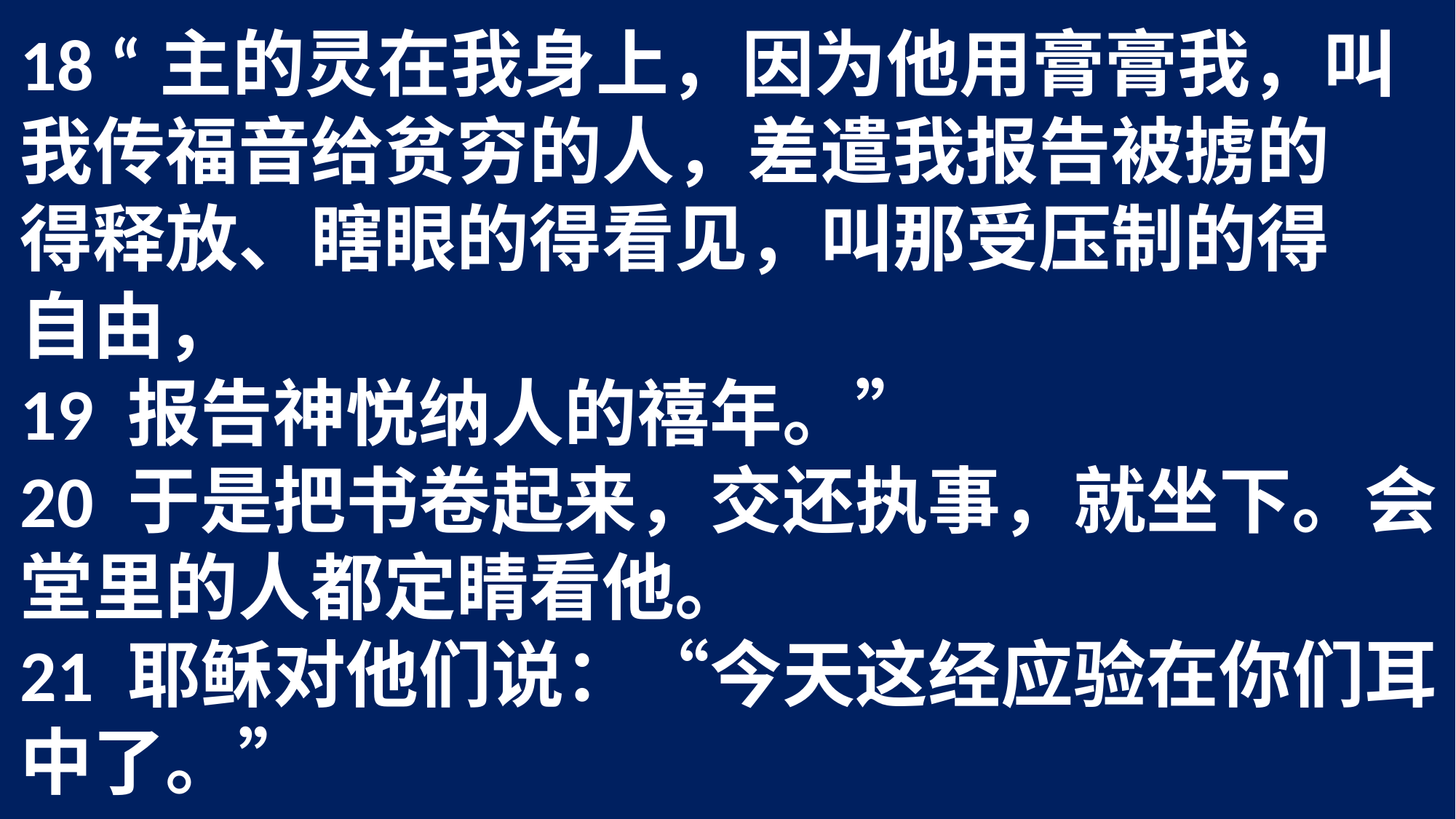

18 “主的灵在我身上，因为他用膏膏我，叫	我传福音给贫穷的人，差遣我报告被掳的	得释放、瞎眼的得看见，叫那受压制的得	自由，
19 报告神悦纳人的禧年。”
20 于是把书卷起来，交还执事，就坐下。会	堂里的人都定睛看他。
21 耶稣对他们说：“今天这经应验在你们耳	中了。”